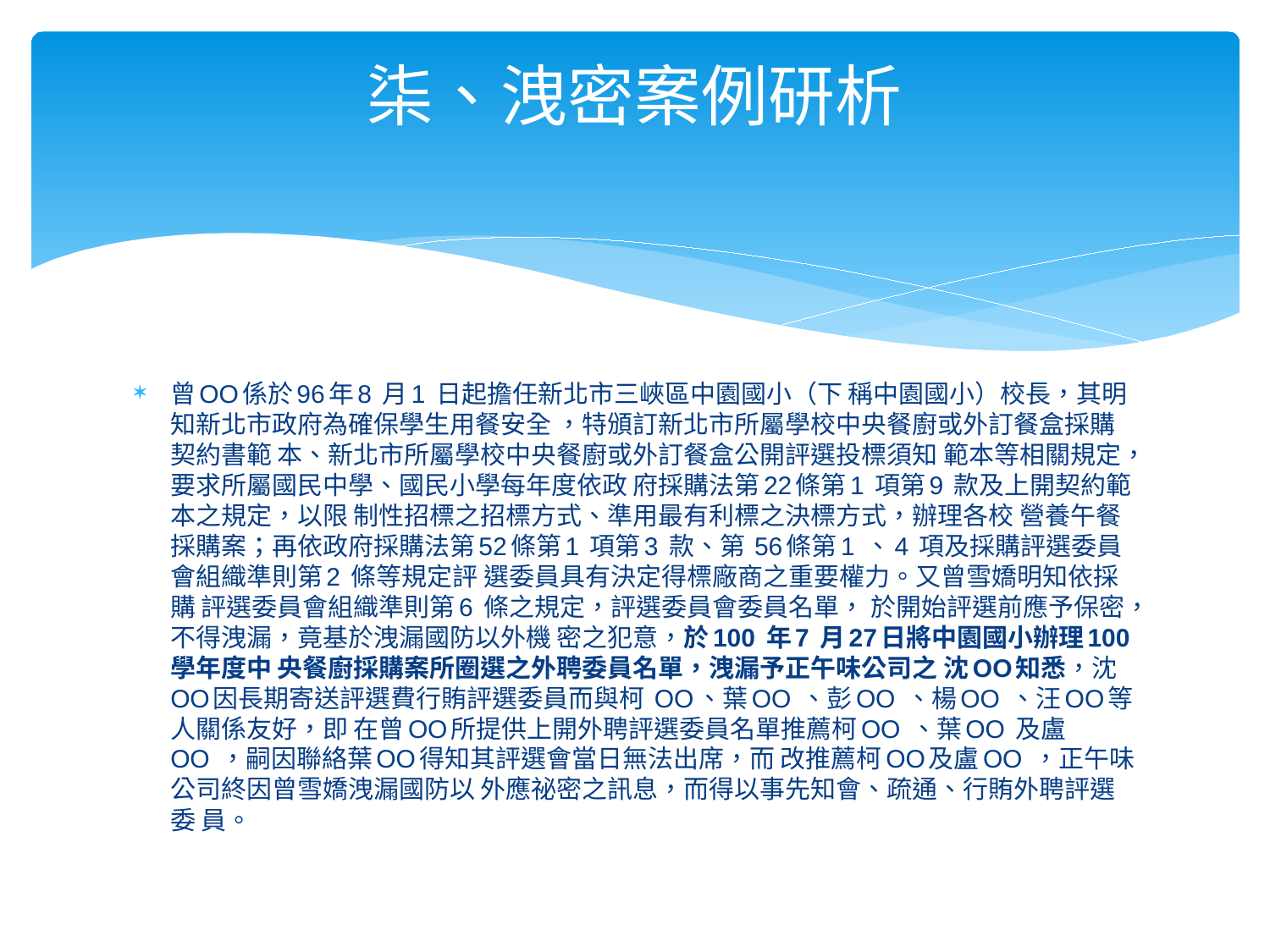

# 柒、洩密案例研析
曾OO係於96年8 月1 日起擔任新北市三峽區中園國小（下 稱中園國小）校長，其明知新北市政府為確保學生用餐安全 ，特頒訂新北市所屬學校中央餐廚或外訂餐盒採購契約書範 本、新北市所屬學校中央餐廚或外訂餐盒公開評選投標須知 範本等相關規定，要求所屬國民中學、國民小學每年度依政 府採購法第22條第1 項第9 款及上開契約範本之規定，以限 制性招標之招標方式、準用最有利標之決標方式，辦理各校 營養午餐採購案；再依政府採購法第52條第1 項第3 款、第 56條第1 、4 項及採購評選委員會組織準則第2 條等規定評 選委員具有決定得標廠商之重要權力。又曾雪嬌明知依採購 評選委員會組織準則第6 條之規定，評選委員會委員名單， 於開始評選前應予保密，不得洩漏，竟基於洩漏國防以外機 密之犯意，於100 年7 月27日將中園國小辦理100 學年度中 央餐廚採購案所圈選之外聘委員名單，洩漏予正午味公司之 沈OO知悉，沈OO因長期寄送評選費行賄評選委員而與柯 OO、葉OO 、彭OO 、楊OO 、汪OO等人關係友好，即 在曾OO所提供上開外聘評選委員名單推薦柯OO 、葉OO 及盧OO ，嗣因聯絡葉OO得知其評選會當日無法出席，而 改推薦柯OO及盧OO ，正午味公司終因曾雪嬌洩漏國防以 外應祕密之訊息，而得以事先知會、疏通、行賄外聘評選委 員。